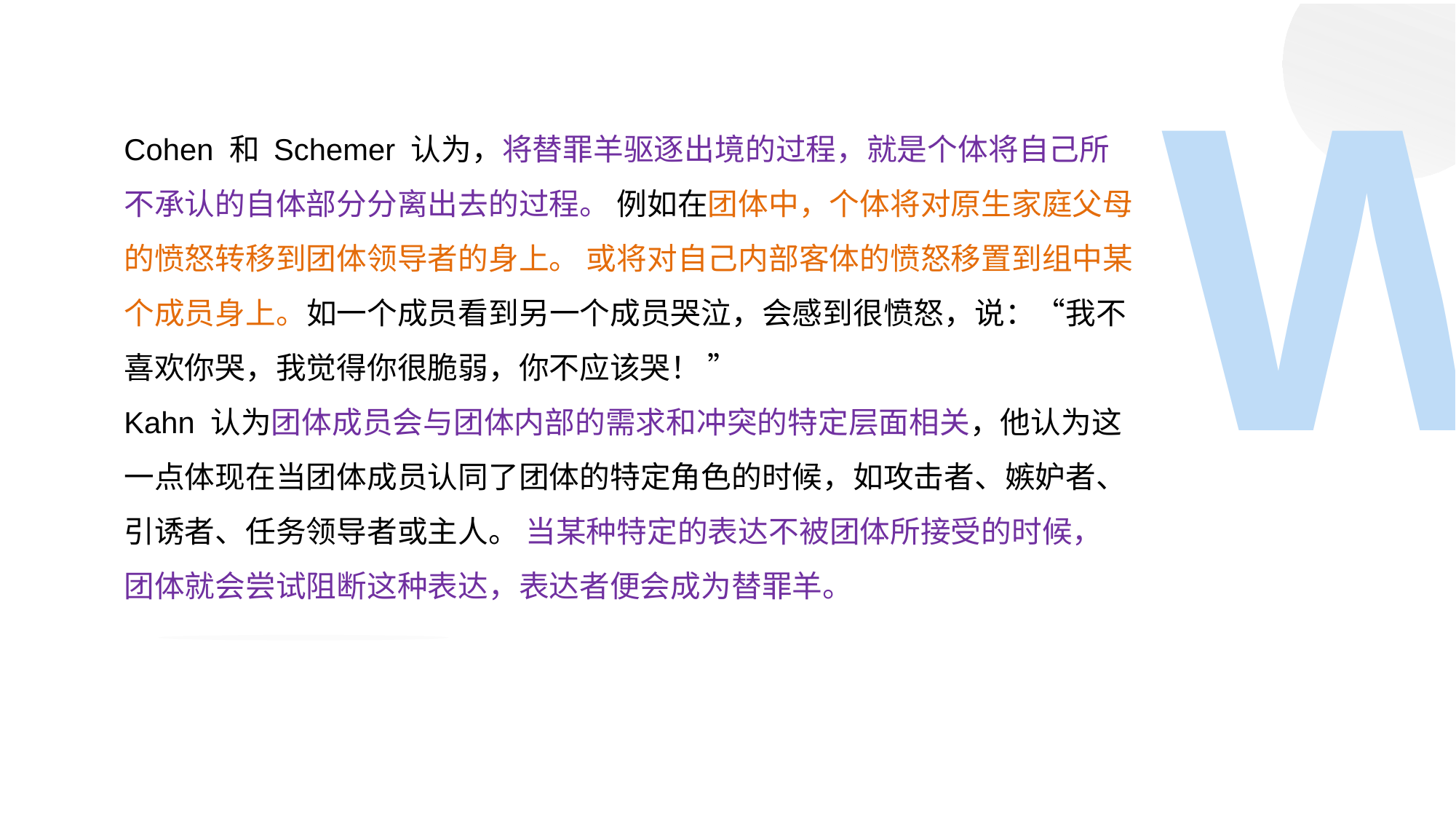

W

Cohen 和 Schemer 认为，将替罪羊驱逐出境的过程，就是个体将自己所不承认的自体部分分离出去的过程。 例如在团体中，个体将对原生家庭父母的愤怒转移到团体领导者的身上。 或将对自己内部客体的愤怒移置到组中某个成员身上。如一个成员看到另一个成员哭泣，会感到很愤怒，说：“我不喜欢你哭，我觉得你很脆弱，你不应该哭！ ”
Kahn 认为团体成员会与团体内部的需求和冲突的特定层面相关，他认为这一点体现在当团体成员认同了团体的特定角色的时候，如攻击者、嫉妒者、引诱者、任务领导者或主人。 当某种特定的表达不被团体所接受的时候， 团体就会尝试阻断这种表达，表达者便会成为替罪羊。